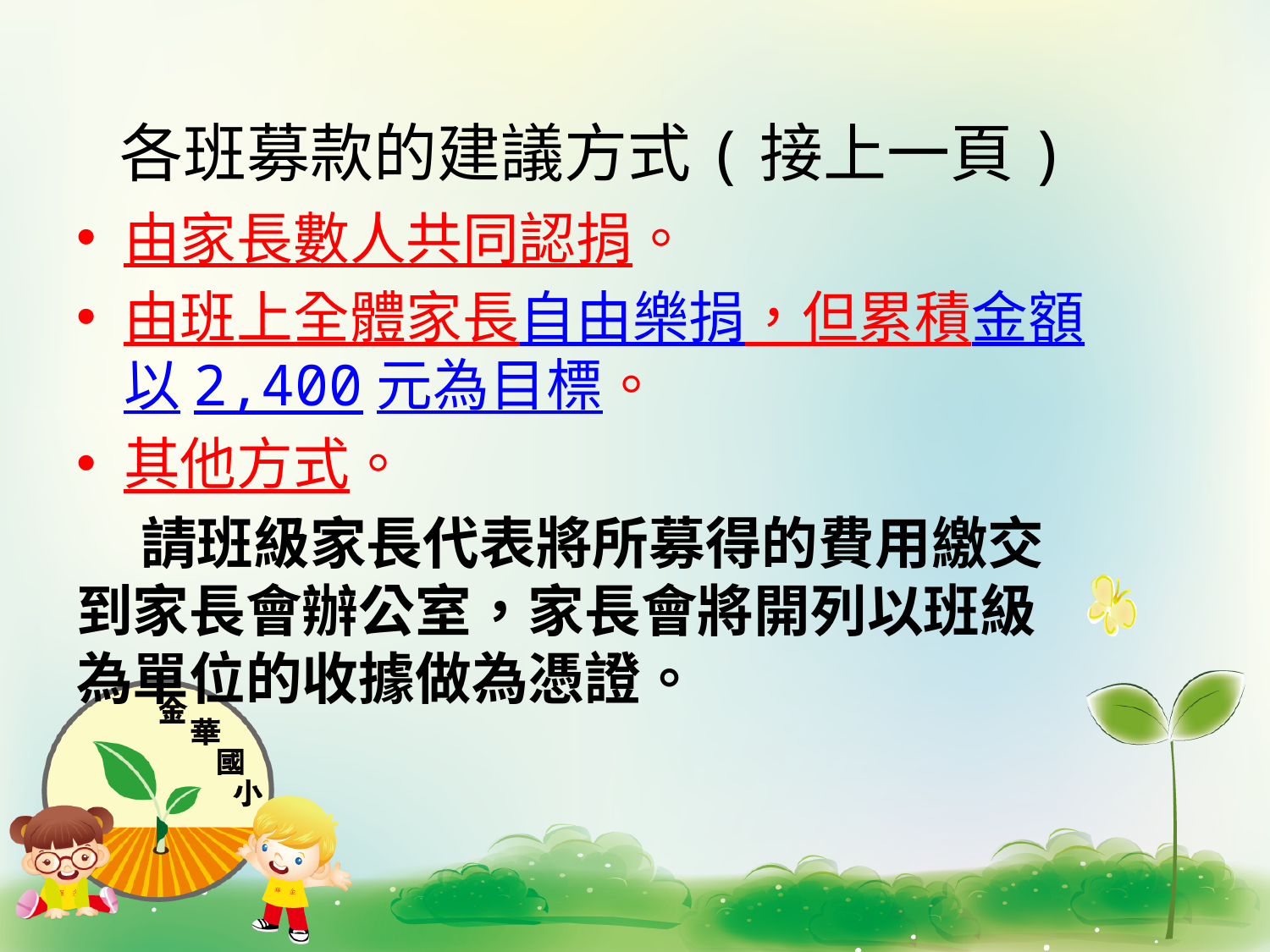

# 各班募款的建議方式(接上一頁)
由家長數人共同認捐。
由班上全體家長自由樂捐，但累積金額以2,400元為目標。
其他方式。
    請班級家長代表將所募得的費用繳交到家長會辦公室，家長會將開列以班級為單位的收據做為憑證。